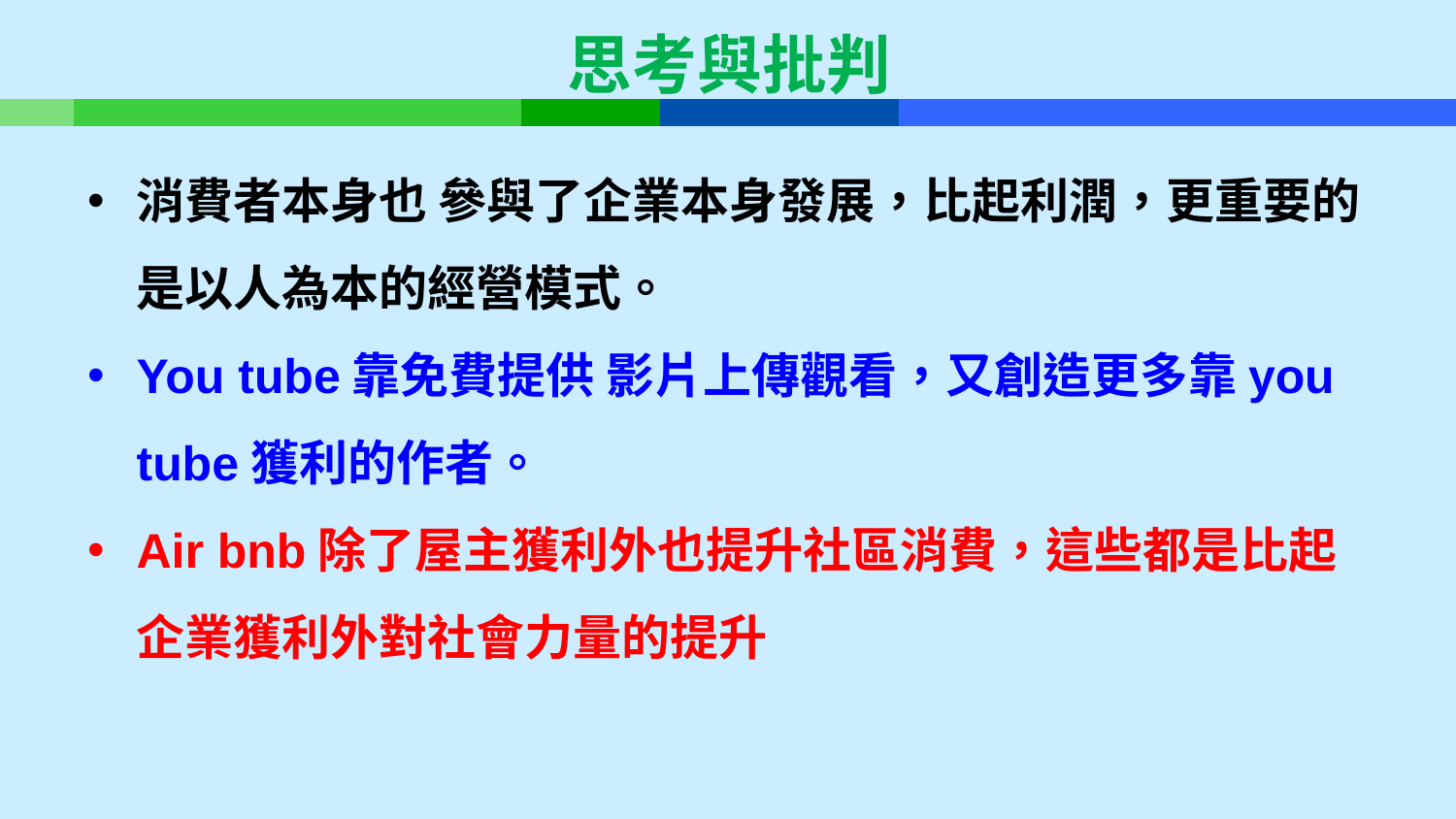

# 思考與批判
消費者本身也 參與了企業本身發展，比起利潤，更重要的是以人為本的經營模式。
You tube靠免費提供 影片上傳觀看，又創造更多靠you tube獲利的作者。
Air bnb除了屋主獲利外也提升社區消費，這些都是比起企業獲利外對社會力量的提升